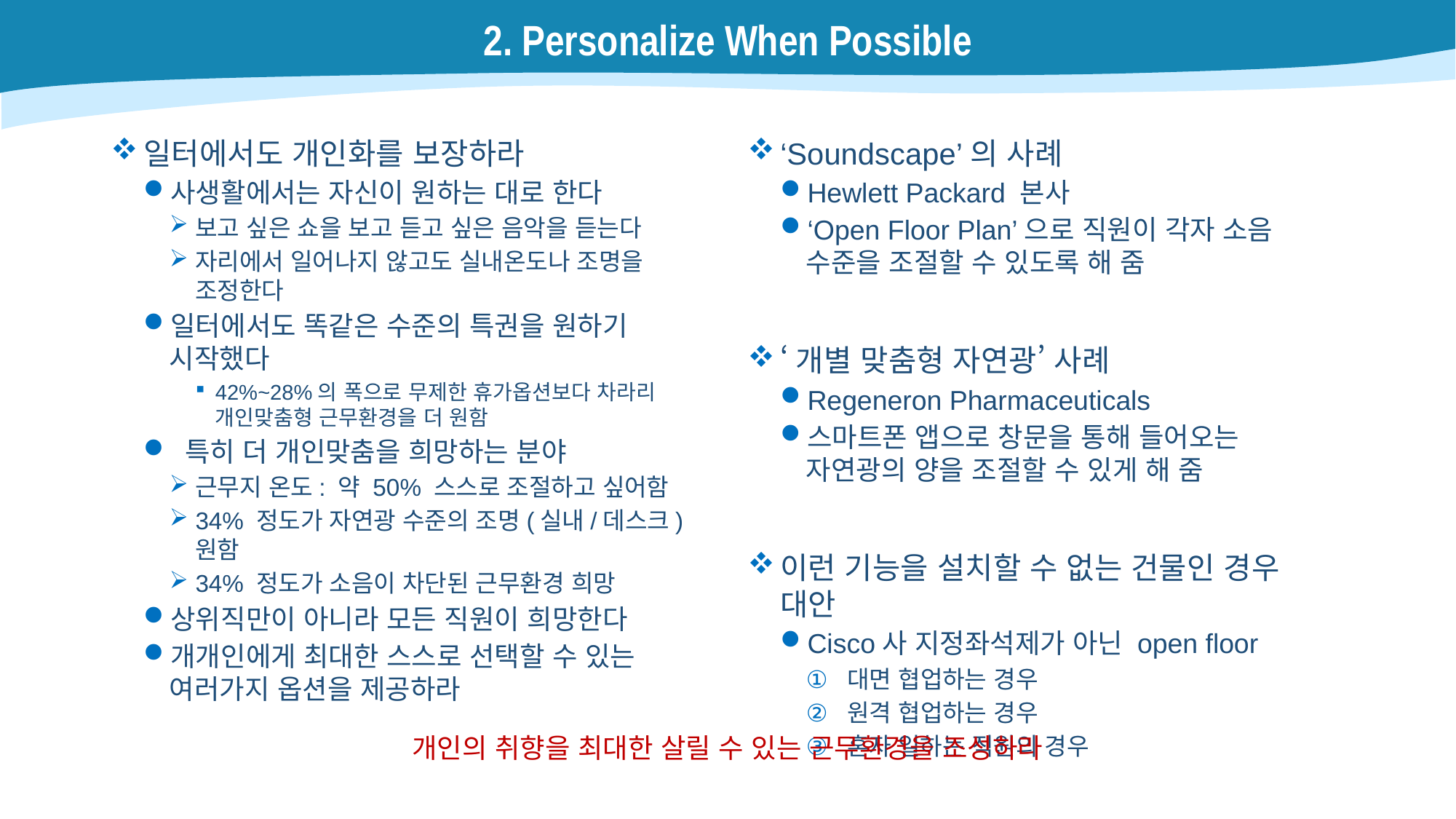

# 2. Personalize When Possible
일터에서도 개인화를 보장하라
사생활에서는 자신이 원하는 대로 한다
보고 싶은 쇼을 보고 듣고 싶은 음악을 듣는다
자리에서 일어나지 않고도 실내온도나 조명을 조정한다
일터에서도 똑같은 수준의 특권을 원하기 시작했다
42%~28%의 폭으로 무제한 휴가옵션보다 차라리 개인맞춤형 근무환경을 더 원함
 특히 더 개인맞춤을 희망하는 분야
근무지 온도: 약 50% 스스로 조절하고 싶어함
34% 정도가 자연광 수준의 조명(실내/데스크) 원함
34% 정도가 소음이 차단된 근무환경 희망
상위직만이 아니라 모든 직원이 희망한다
개개인에게 최대한 스스로 선택할 수 있는 여러가지 옵션을 제공하라
‘Soundscape’의 사례
Hewlett Packard 본사
‘Open Floor Plan’으로 직원이 각자 소음 수준을 조절할 수 있도록 해 줌

‘개별 맞춤형 자연광’ 사례
Regeneron Pharmaceuticals
스마트폰 앱으로 창문을 통해 들어오는 자연광의 양을 조절할 수 있게 해 줌

이런 기능을 설치할 수 없는 건물인 경우 대안
Cisco사 지정좌석제가 아닌 open floor
대면 협업하는 경우
원격 협업하는 경우
혼자 일하는 직원의 경우

개인의 취향을 최대한 살릴 수 있는 근무환경을 조성하라